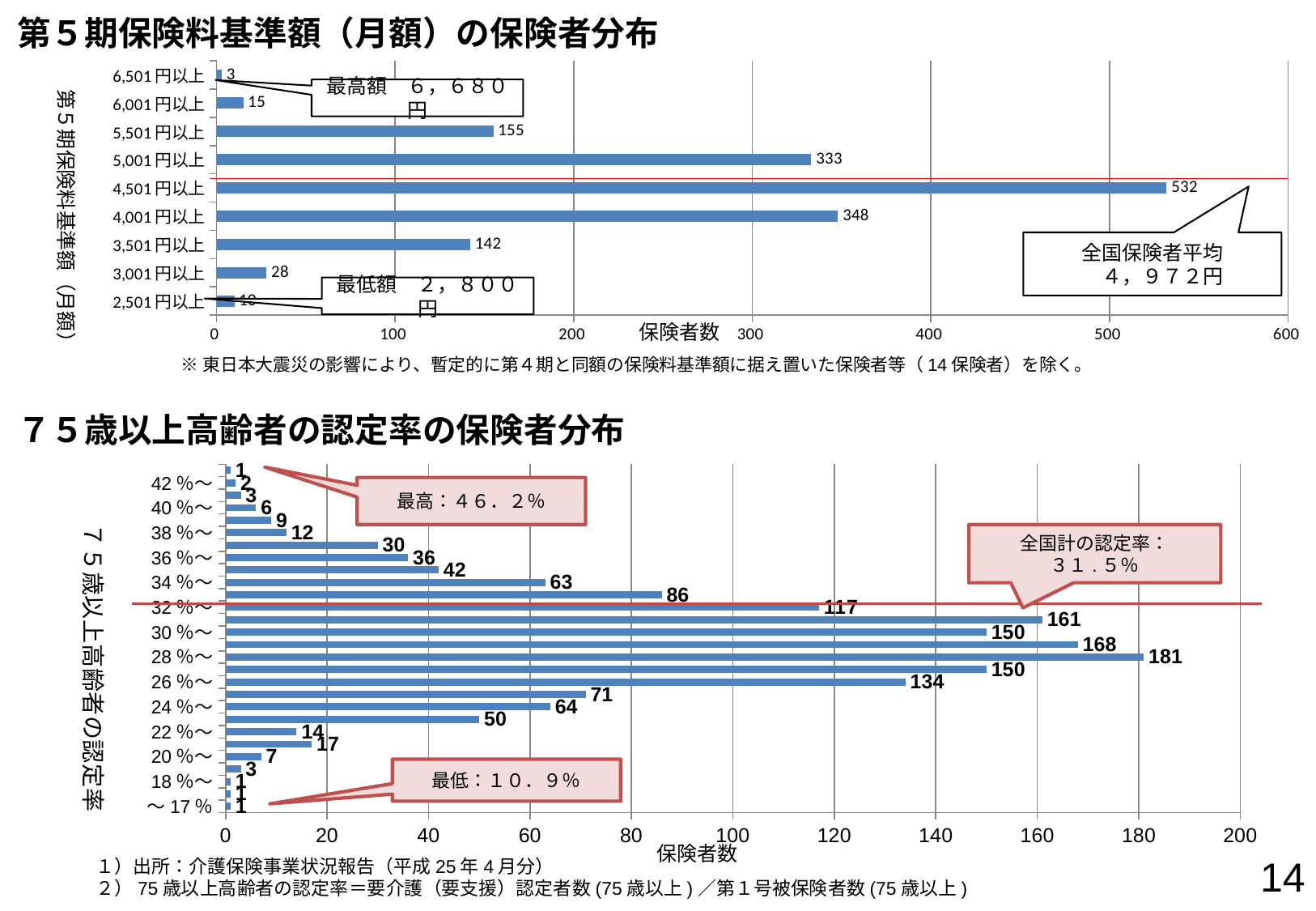

第５期保険料基準額（月額）の保険者分布

### Chart

| Category |  |
|---|---|
| 2,501円以上 | 10.0 |
| 3,001円以上 | 28.0 |
| 3,501円以上 | 142.0 |
| 4,001円以上 | 348.0 |
| 4,501円以上 | 532.0 |
| 5,001円以上 | 333.0 |
| 5,501円以上 | 155.0 |
| 6,001円以上 | 15.0 |
| 6,501円以上 | 3.0 |
最高額　６，６８０円
全国保険者平均
　４，９７２円
最低額　２，８００円
保険者数
第５期保険料基準額（月額）
※東日本大震災の影響により、暫定的に第４期と同額の保険料基準額に据え置いた保険者等（14保険者）を除く。
７５歳以上高齢者の認定率の保険者分布

### Chart

| Category |  |
|---|---|
| ～17％ | 1.0 |
| 17％～ | 1.0 |
| 18％～ | 1.0 |
| 19％～ | 3.0 |
| 20％～ | 7.0 |
| 21％～ | 17.0 |
| 22％～ | 14.0 |
| 23％～ | 50.0 |
| 24％～ | 64.0 |
| 25％～ | 71.0 |
| 26％～ | 134.0 |
| 27％～ | 150.0 |
| 28％～ | 181.0 |
| 29％～ | 168.0 |
| 30％～ | 150.0 |
| 31％～ | 161.0 |
| 32％～ | 117.0 |
| 33％～ | 86.0 |
| 34％～ | 63.0 |
| 35％～ | 42.0 |
| 36％～ | 36.0 |
| 37％～ | 30.0 |
| 38％～ | 12.0 |
| 39％～ | 9.0 |
| 40％～ | 6.0 |
| 41％～ | 3.0 |
| 42％～ | 2.0 |
| 43％～ | 1.0 |
最高：４６．２％
全国計の認定率：
３１.５％
最低：１０．９％
14
１）出所：介護保険事業状況報告（平成25年4月分）
２）75歳以上高齢者の認定率＝要介護（要支援）認定者数(75歳以上)／第１号被保険者数(75歳以上)